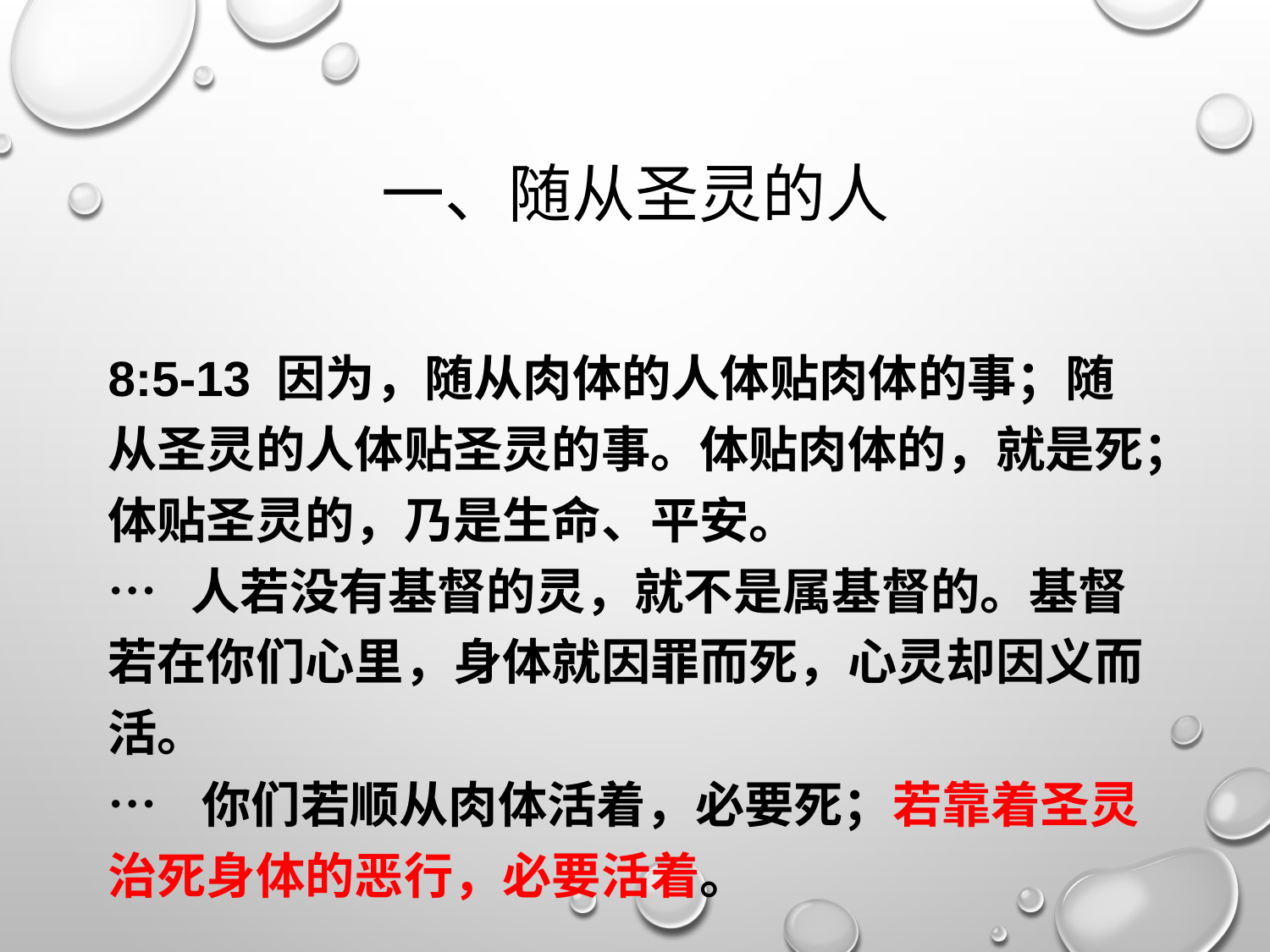

# 一、随从圣灵的人
8:5-13 因为，随从肉体的人体贴肉体的事；随从圣灵的人体贴圣灵的事。体贴肉体的，就是死；体贴圣灵的，乃是生命、平安。
…   人若没有基督的灵，就不是属基督的。基督若在你们心里，身体就因罪而死，心灵却因义而活。
…    你们若顺从肉体活着，必要死；若靠着圣灵治死身体的恶行，必要活着。